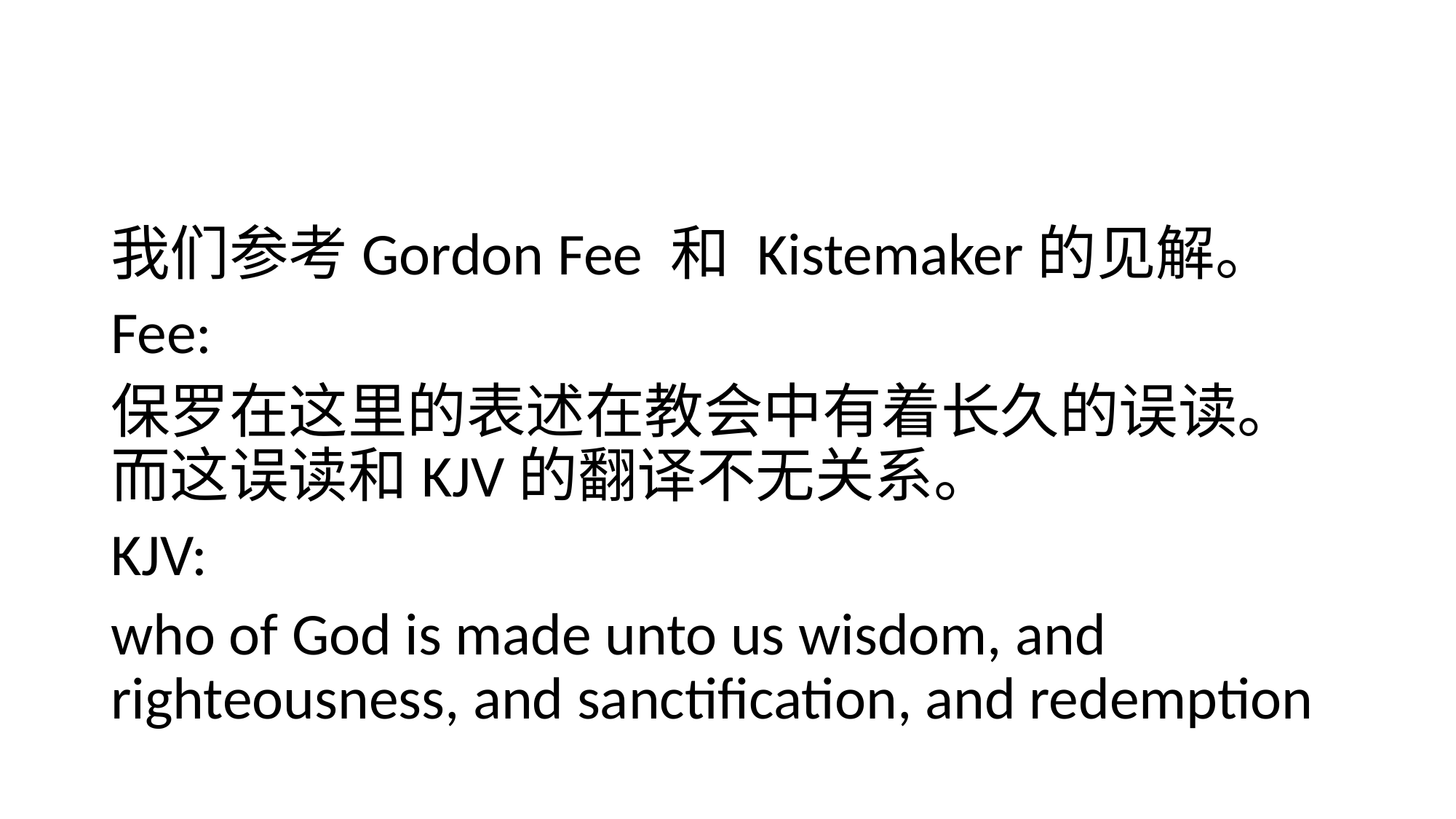

#
我们参考Gordon Fee 和 Kistemaker的见解。
Fee:
保罗在这里的表述在教会中有着长久的误读。而这误读和KJV的翻译不无关系。
KJV:
who of God is made unto us wisdom, and righteousness, and sanctification, and redemption